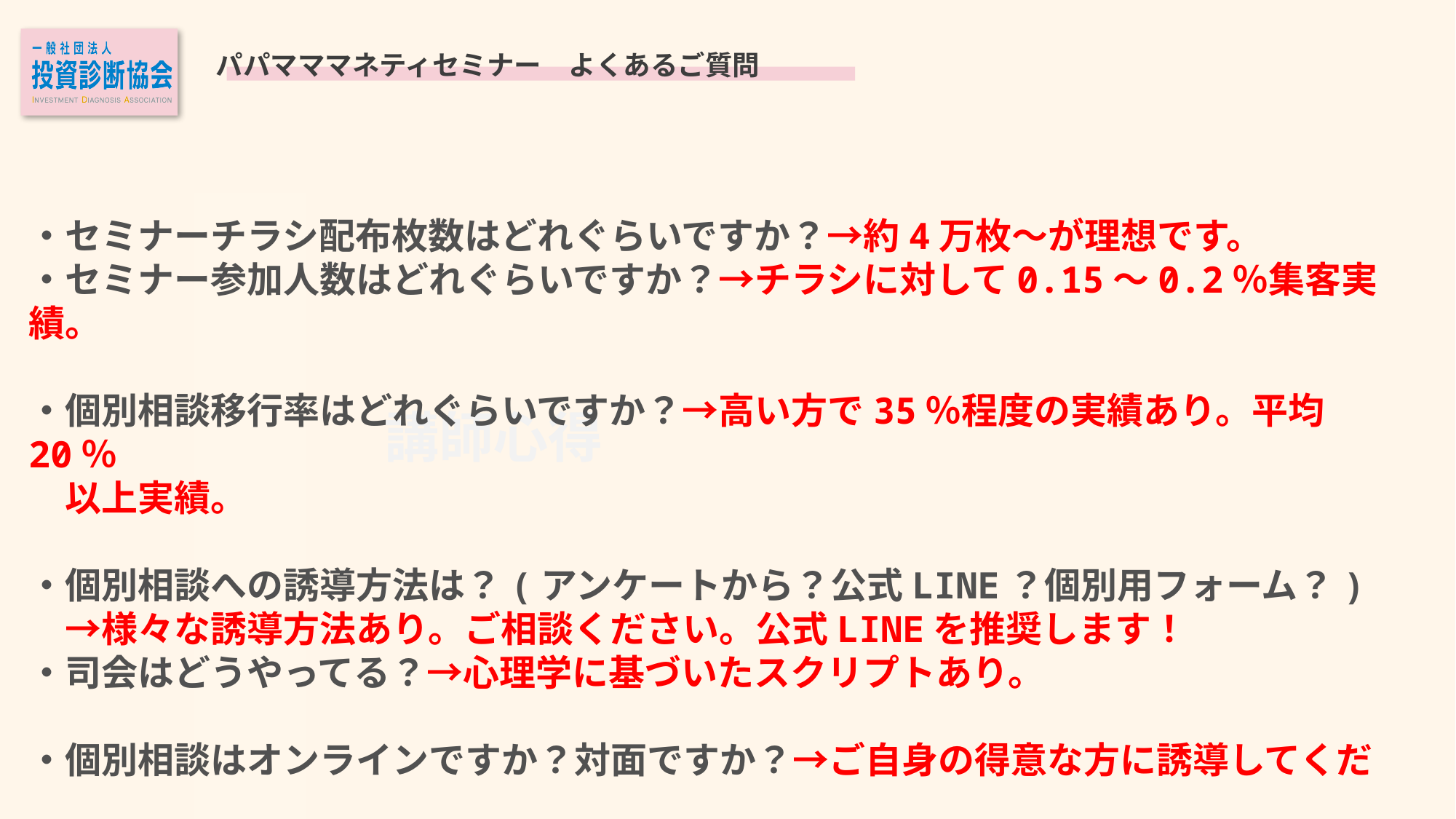

パパマママネティセミナー　よくあるご質問

・セミナーチラシ配布枚数はどれぐらいですか？→約4万枚～が理想です。
・セミナー参加人数はどれぐらいですか？→チラシに対して0.15～0.2％集客実績。

・個別相談移行率はどれぐらいですか？→高い方で35％程度の実績あり。平均20％
　以上実績。

・個別相談への誘導方法は？(アンケートから？公式LINE？個別用フォーム？)
　→様々な誘導方法あり。ご相談ください。公式LINEを推奨します！
・司会はどうやってる？→心理学に基づいたスクリプトあり。

・個別相談はオンラインですか？対面ですか？→ご自身の得意な方に誘導してくだ
　さい。

講師心得